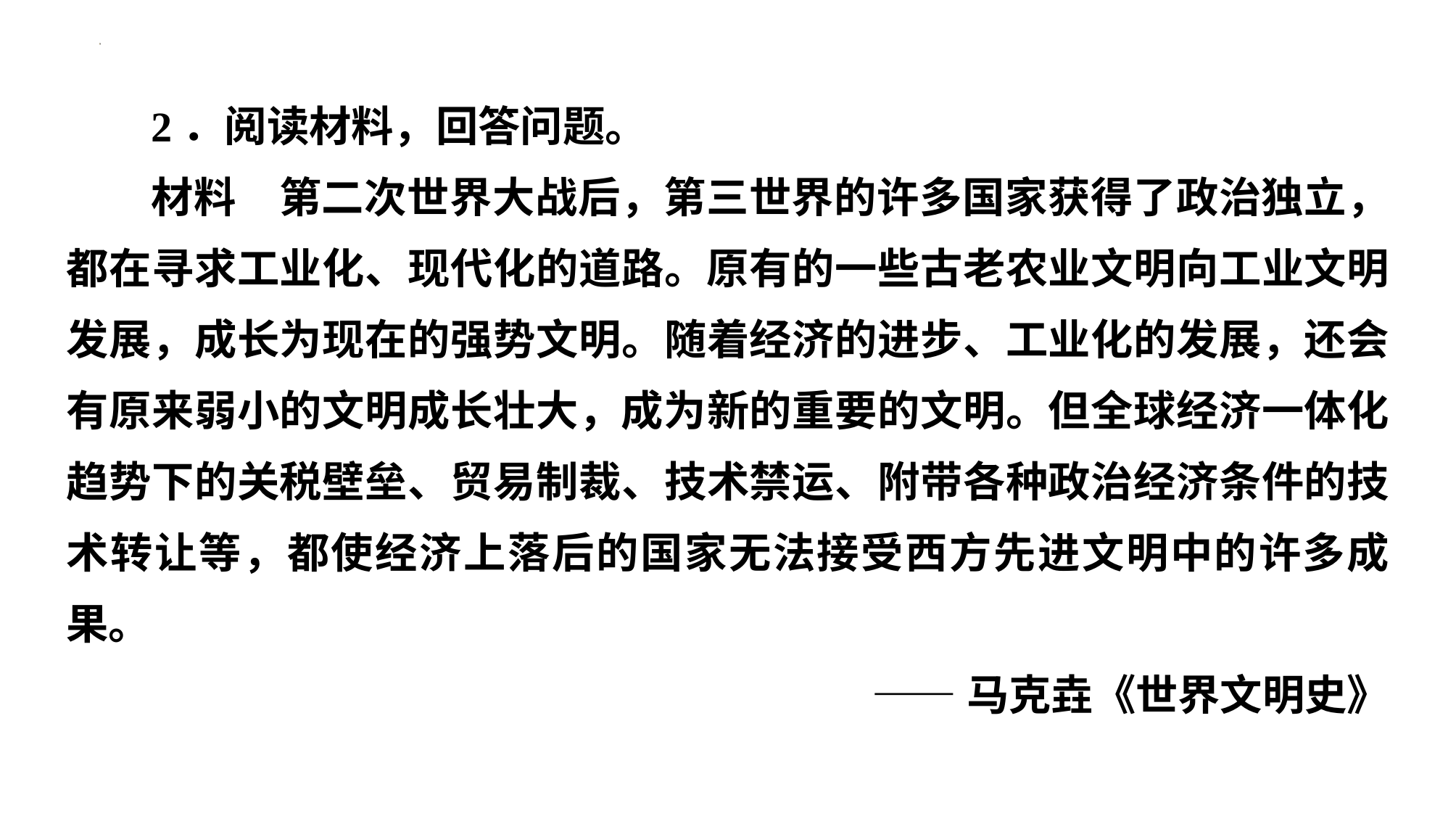

2．阅读材料，回答问题。
材料　第二次世界大战后，第三世界的许多国家获得了政治独立，都在寻求工业化、现代化的道路。原有的一些古老农业文明向工业文明发展，成长为现在的强势文明。随着经济的进步、工业化的发展，还会有原来弱小的文明成长壮大，成为新的重要的文明。但全球经济一体化趋势下的关税壁垒、贸易制裁、技术禁运、附带各种政治经济条件的技术转让等，都使经济上落后的国家无法接受西方先进文明中的许多成果。
——马克垚《世界文明史》